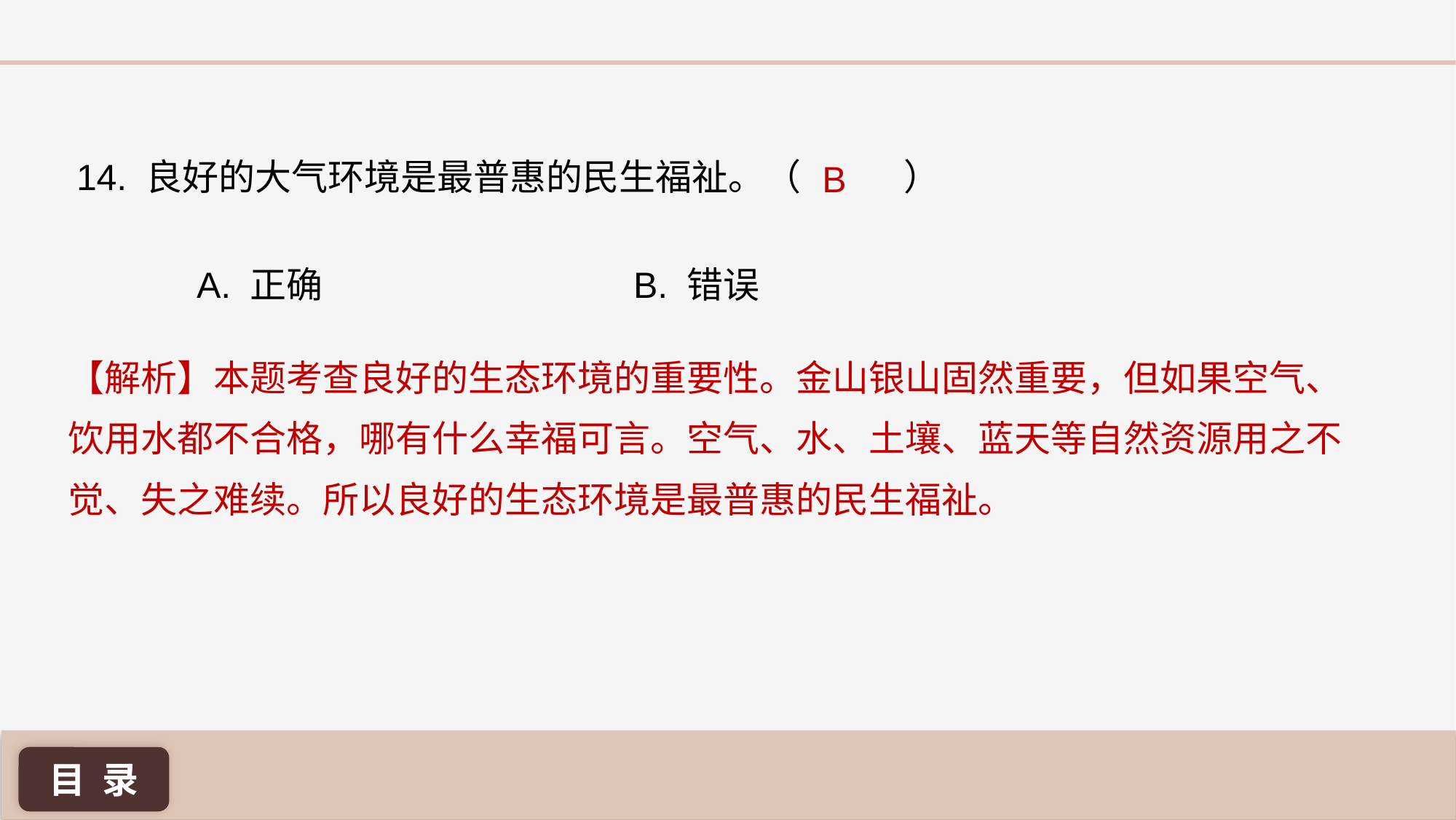

B
14. 良好的大气环境是最普惠的民生福祉。（ 	 ）
A. 正确 			B. 错误
【解析】本题考查良好的生态环境的重要性。金山银山固然重要，但如果空气、饮用水都不合格，哪有什么幸福可言。空气、水、土壤、蓝天等自然资源用之不觉、失之难续。所以良好的生态环境是最普惠的民生福祉。